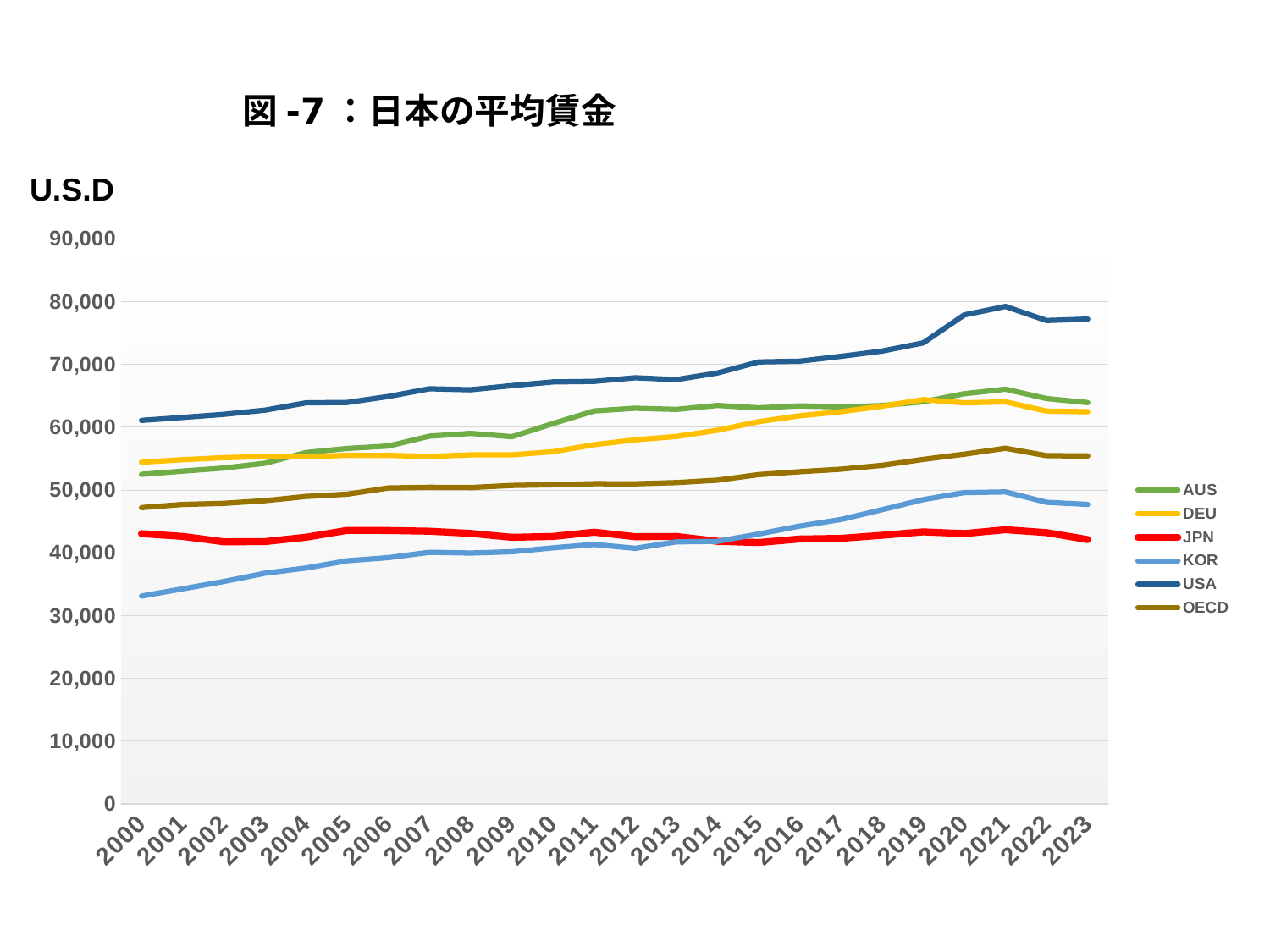

# 図-7：日本の平均賃金
U.S.D

### Chart

| Category | AUS | DEU | JPN | KOR | USA | OECD |
|---|---|---|---|---|---|---|
| 2000 | 52501.772 | 54433.894 | 43063.24 | 33114.129 | 61089.618 | 47208.698 |
| 2001 | 53021.326 | 54831.232 | 42624.728 | 34261.846 | 61559.039 | 47708.01 |
| 2002 | 53503.789 | 55153.283 | 41763.959 | 35440.043 | 62054.153 | 47885.961 |
| 2003 | 54265.222 | 55336.55 | 41799.782 | 36749.606 | 62721.083 | 48317.011 |
| 2004 | 55973.557 | 55329.181 | 42497.911 | 37578.795 | 63883.418 | 48982.001 |
| 2005 | 56625.968 | 55529.181 | 43591.136 | 38737.986 | 63943.359 | 49349.747 |
| 2006 | 57009.008 | 55518.413 | 43565.178 | 39237.024 | 64900.707 | 50334.897 |
| 2007 | 58581.781 | 55350.043 | 43448.557 | 40085.737 | 66128.56 | 50439.655 |
| 2008 | 59031.192 | 55597.654 | 43099.232 | 39966.215 | 65965.901 | 50396.979 |
| 2009 | 58496.433 | 55609.121 | 42482.219 | 40173.36 | 66627.214 | 50732.654 |
| 2010 | 60585.439 | 56096.309 | 42616.764 | 40804.31 | 67216.986 | 50844.475 |
| 2011 | 62590.132 | 57227.958 | 43300.412 | 41339.505 | 67306.792 | 51016.374 |
| 2012 | 63024.947 | 57991.109 | 42579.8 | 40732.059 | 67881.567 | 51000.876 |
| 2013 | 62840.867 | 58537.12 | 42613.285 | 41759.893 | 67581.542 | 51186.449 |
| 2014 | 63465.981 | 59518.7 | 41845.884 | 41847.275 | 68644.07 | 51577.545 |
| 2015 | 63090.283 | 60887.264 | 41642.319 | 43010.206 | 70401.741 | 52459.299 |
| 2016 | 63408.103 | 61820.462 | 42211.936 | 44270.943 | 70520.847 | 52922.318 |
| 2017 | 63229.982 | 62470.512 | 42316.626 | 45311.884 | 71290.654 | 53324.608 |
| 2018 | 63452.439 | 63345.232 | 42797.207 | 46873.25 | 72132.02 | 53933.046 |
| 2019 | 64057.91 | 64403.905 | 43345.803 | 48482.951 | 73429.886 | 54881.822 |
| 2020 | 65335.426 | 63885.88 | 43078.943 | 49598.905 | 77889.797 | 55706.13 |
| 2021 | 66052.792 | 64040.412 | 43688.694 | 49704.77 | 79232.736 | 56657.979 |
| 2022 | 64563.937 | 62569.847 | 43227.975 | 48056.193 | 77000.9 | 55476.15 |
| 2023 | 63925.781 | 62472.595 | 42117.5 | 47715.11 | 77225.777 | 55420.163 |